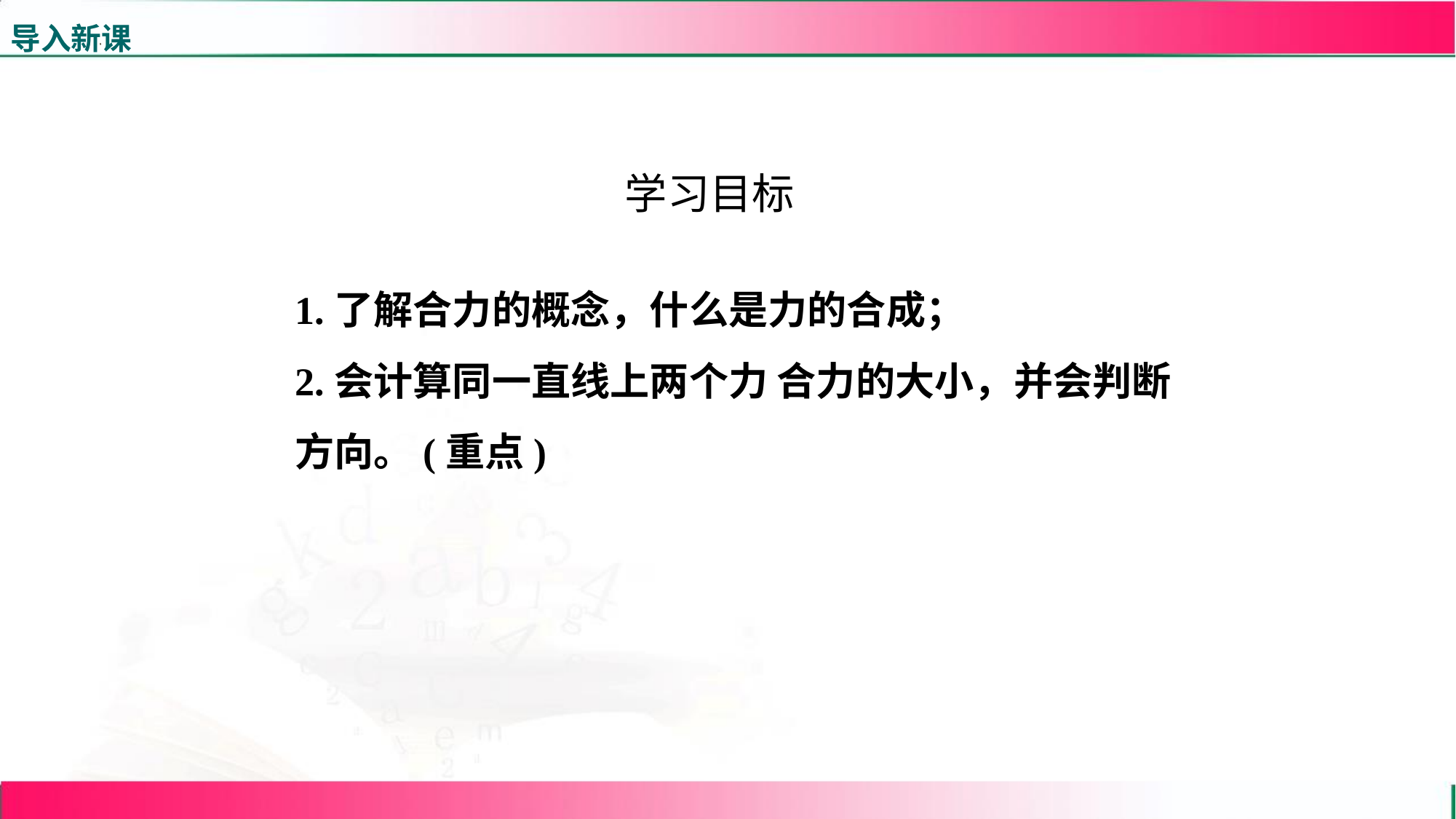

导入新课
学习目标
1.了解合力的概念，什么是力的合成；
2.会计算同一直线上两个力 合力的大小，并会判断方向。(重点)